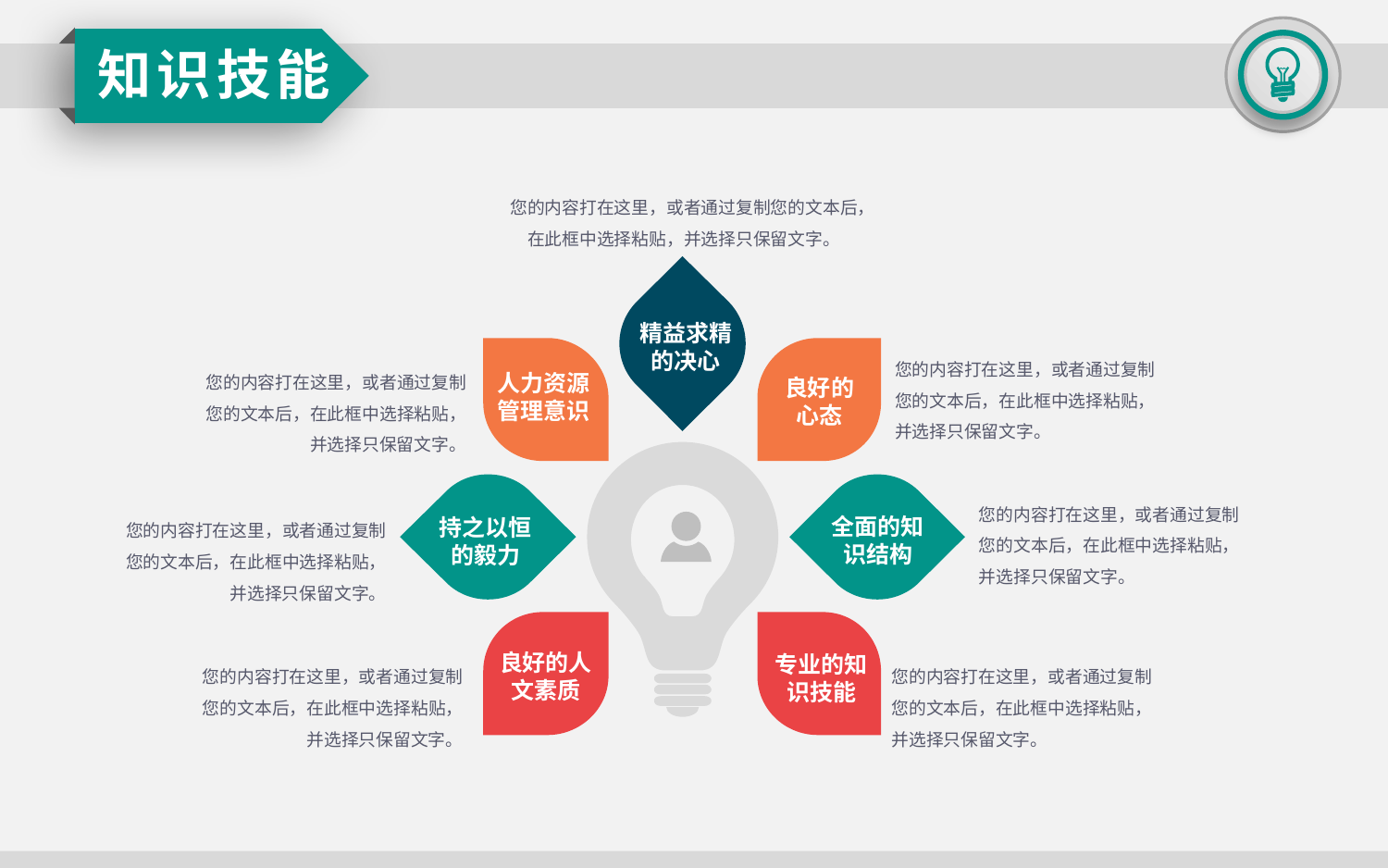

延时
知识技能
您的内容打在这里，或者通过复制您的文本后，在此框中选择粘贴，并选择只保留文字。

精益求精的决心

人力资源管理意识

良好的心态
您的内容打在这里，或者通过复制您的文本后，在此框中选择粘贴，并选择只保留文字。
您的内容打在这里，或者通过复制您的文本后，在此框中选择粘贴，并选择只保留文字。

持之以恒的毅力

全面的知识结构
您的内容打在这里，或者通过复制您的文本后，在此框中选择粘贴，并选择只保留文字。
您的内容打在这里，或者通过复制您的文本后，在此框中选择粘贴，并选择只保留文字。

良好的人文素质

专业的知识技能
您的内容打在这里，或者通过复制您的文本后，在此框中选择粘贴，并选择只保留文字。
您的内容打在这里，或者通过复制您的文本后，在此框中选择粘贴，并选择只保留文字。